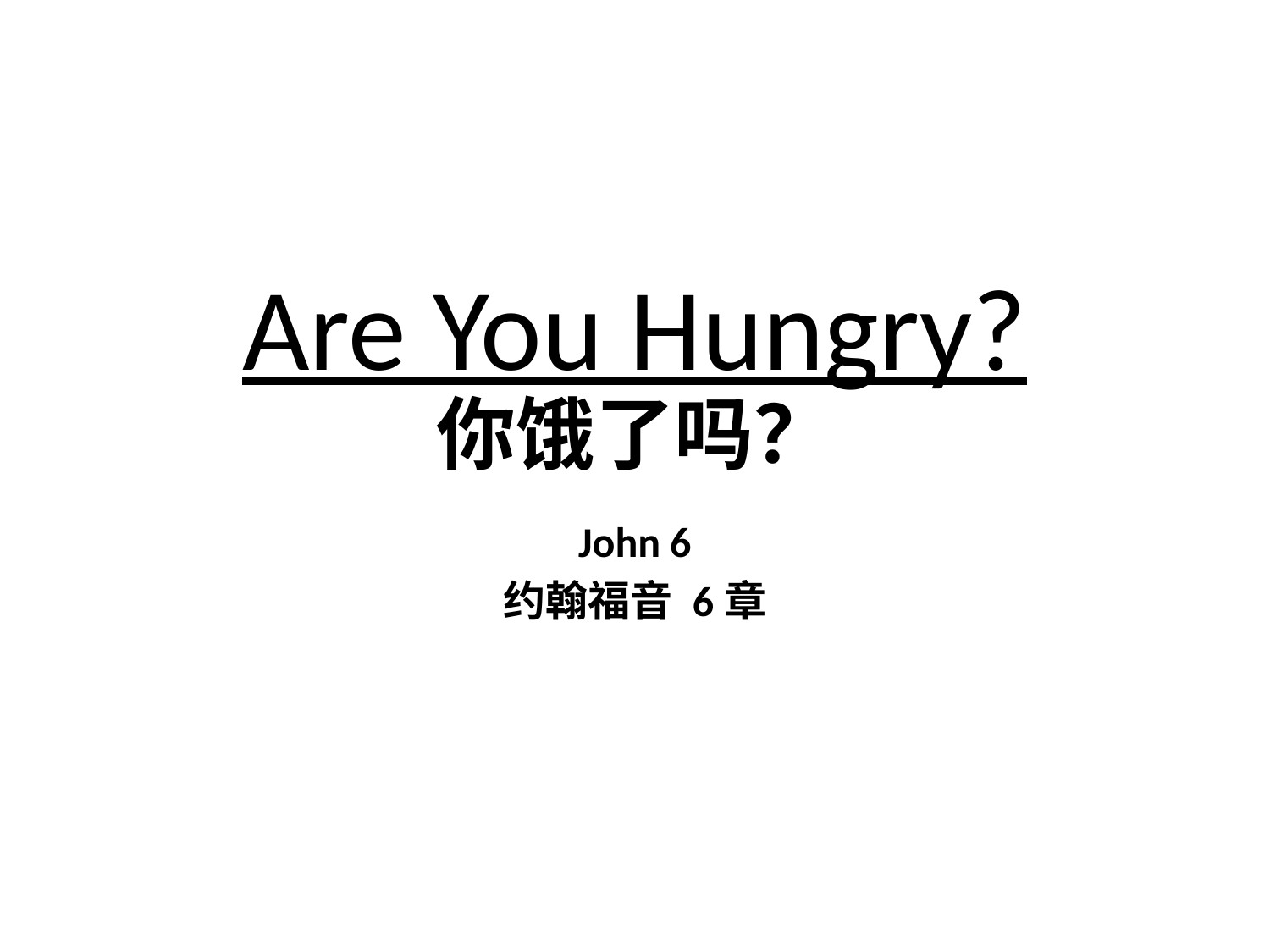

# Are You Hungry? 你饿了吗？
John 6
约翰福音 6章